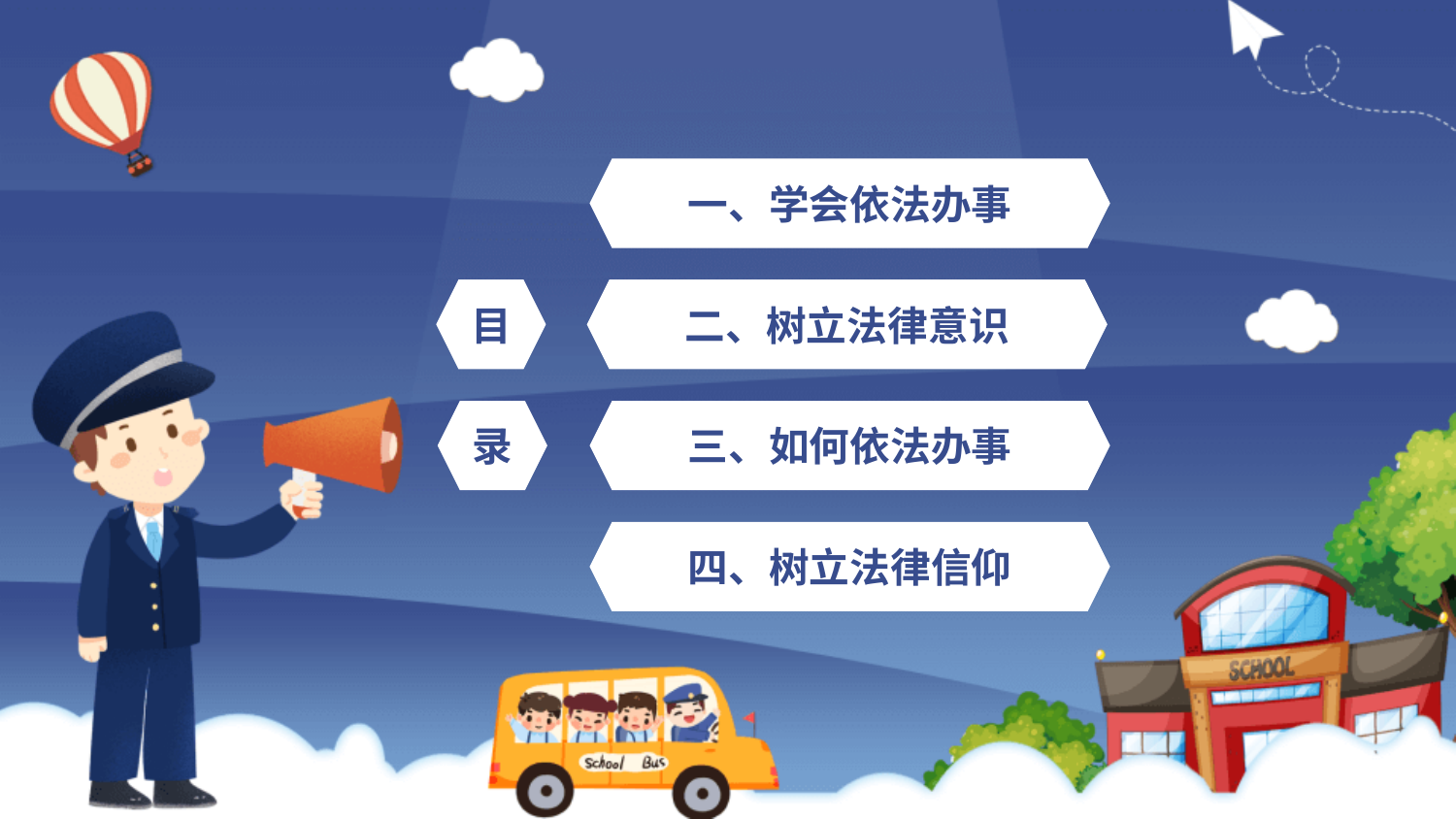

https://www.ypppt.com/
一、学会依法办事
目
二、树立法律意识
录
三、如何依法办事
四、树立法律信仰